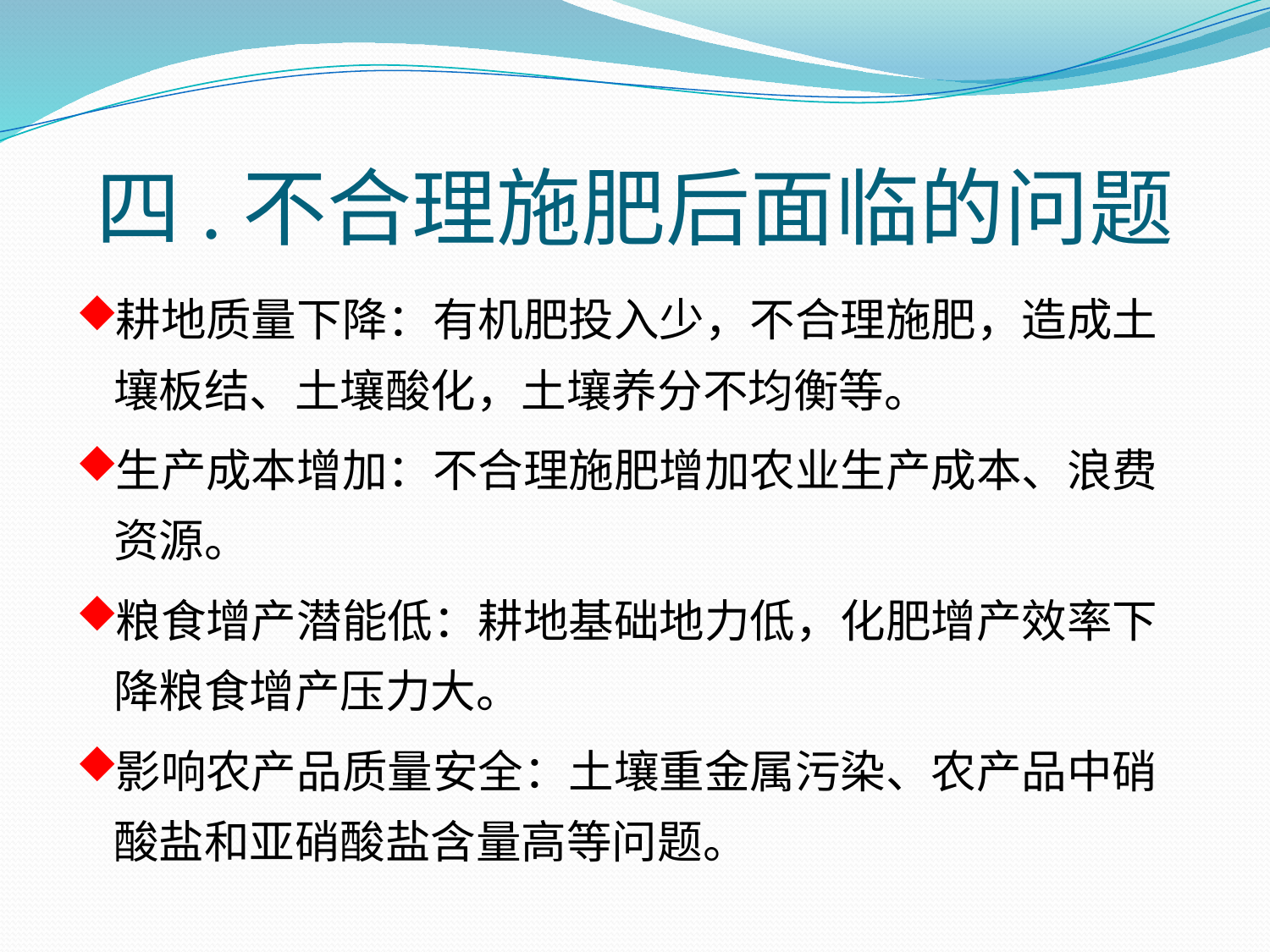

# 四.不合理施肥后面临的问题
耕地质量下降：有机肥投入少，不合理施肥，造成土壤板结、土壤酸化，土壤养分不均衡等。
生产成本增加：不合理施肥增加农业生产成本、浪费资源。
粮食增产潜能低：耕地基础地力低，化肥增产效率下降粮食增产压力大。
影响农产品质量安全：土壤重金属污染、农产品中硝酸盐和亚硝酸盐含量高等问题。